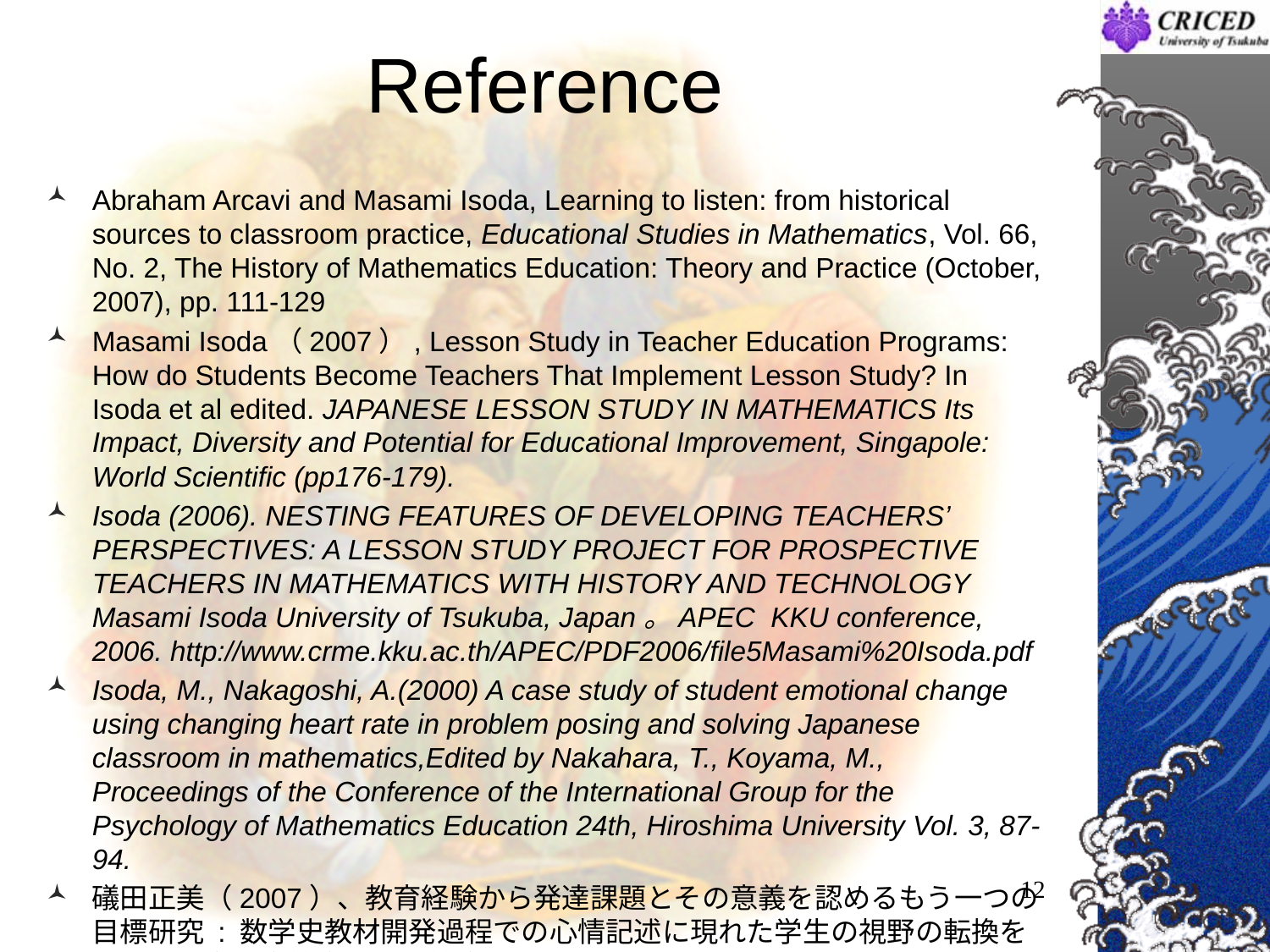

# Reference
Abraham Arcavi and Masami Isoda, Learning to listen: from historical sources to classroom practice, Educational Studies in Mathematics, Vol. 66, No. 2, The History of Mathematics Education: Theory and Practice (October, 2007), pp. 111-129
Masami Isoda（2007）, Lesson Study in Teacher Education Programs: How do Students Become Teachers That Implement Lesson Study? In Isoda et al edited. JAPANESE LESSON STUDY IN MATHEMATICS Its Impact, Diversity and Potential for Educational Improvement, Singapole: World Scientific (pp176-179).
Isoda (2006). NESTING FEATURES OF DEVELOPING TEACHERS’ PERSPECTIVES: A LESSON STUDY PROJECT FOR PROSPECTIVE TEACHERS IN MATHEMATICS WITH HISTORY AND TECHNOLOGY Masami Isoda University of Tsukuba, Japan。APEC  KKU conference, 2006. http://www.crme.kku.ac.th/APEC/PDF2006/file5Masami%20Isoda.pdf
Isoda, M., Nakagoshi, A.(2000) A case study of student emotional change using changing heart rate in problem posing and solving Japanese classroom in mathematics,Edited by Nakahara, T., Koyama, M., Proceedings of the Conference of the International Group for the Psychology of Mathematics Education 24th, Hiroshima University Vol. 3, 87-94.
礒田正美（2007）、教育経験から発達課題とその意義を認めるもう一つの目標研究 : 数学史教材開発過程での心情記述に現れた学生の視野の転換を例に．数学教育論文発表会論文集 35, 1-6, 2002-11-23

12